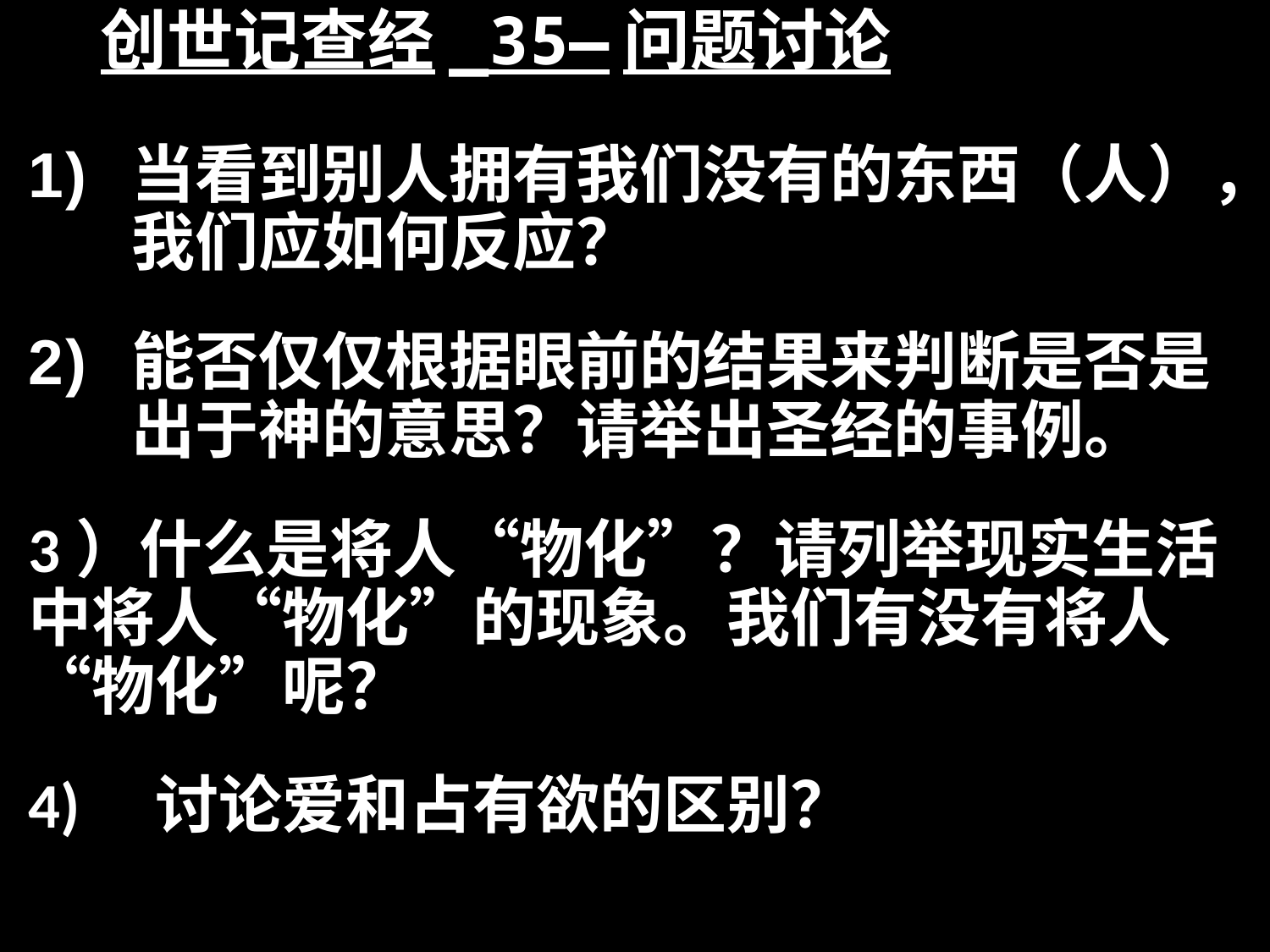

# 创世记查经_35—问题讨论
当看到别人拥有我们没有的东西（人），我们应如何反应？

能否仅仅根据眼前的结果来判断是否是出于神的意思？请举出圣经的事例。

3）什么是将人“物化”？请列举现实生活中将人“物化”的现象。我们有没有将人“物化”呢？

4)	讨论爱和占有欲的区别？